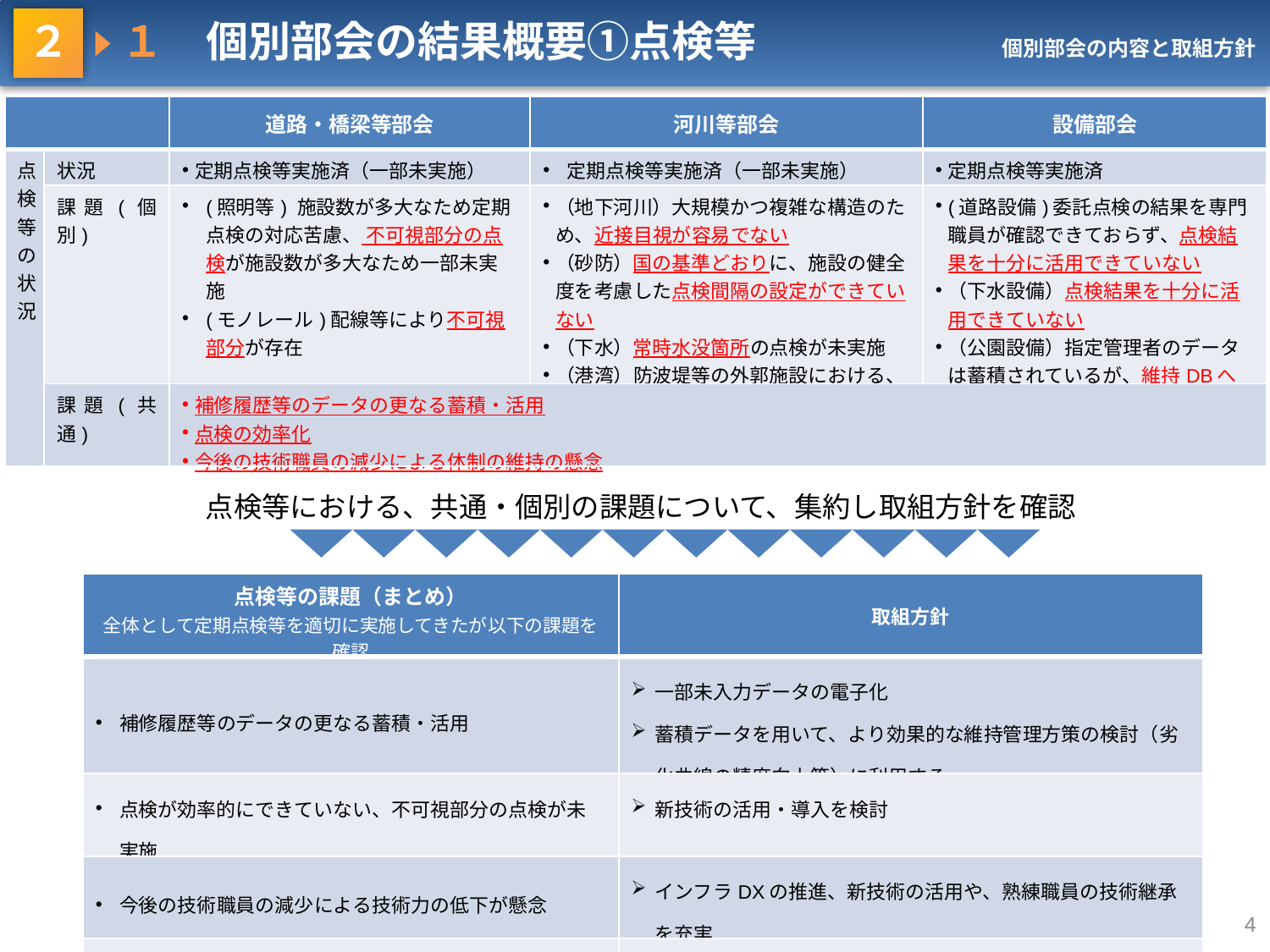

２ 　１　個別部会の結果概要①点検等
個別部会の内容と取組方針

|  |  | 道路・橋梁等部会 | 河川等部会 | 設備部会 |
| --- | --- | --- | --- | --- |
| 点検等の状況 | 状況 | 定期点検等実施済（一部未実施） | 定期点検等実施済（一部未実施） | 定期点検等実施済 |
|  | 課題(個別) | (照明等) 施設数が多大なため定期点検の対応苦慮、 不可視部分の点検が施設数が多大なため一部未実施 (モノレール)配線等により不可視部分が存在 | （地下河川）大規模かつ複雑な構造のため、近接目視が容易でない （砂防）国の基準どおりに、施設の健全度を考慮した点検間隔の設定ができていない （下水）常時水没箇所の点検が未実施 （港湾）防波堤等の外郭施設における、詳細点検の項目や位置付け | (道路設備)委託点検の結果を専門職員が確認できておらず、点検結果を十分に活用できていない （下水設備）点検結果を十分に活用できていない （公園設備）指定管理者のデータは蓄積されているが、維持DBへの登録が十分ではない |
|  | 課題(共通) | 補修履歴等のデータの更なる蓄積・活用 点検の効率化 今後の技術職員の減少による体制の維持の懸念 |  |  |
点検等における、共通・個別の課題について、集約し取組方針を確認

| 点検等の課題（まとめ） 全体として定期点検等を適切に実施してきたが以下の課題を確認 | 取組方針 |
| --- | --- |
| 補修履歴等のデータの更なる蓄積・活用 | 一部未入力データの電子化 蓄積データを用いて、より効果的な維持管理方策の検討（劣化曲線の精度向上等）に利用する。 |
| 点検が効率的にできていない、不可視部分の点検が未実施 | 新技術の活用・導入を検討 |
| 今後の技術職員の減少による技術力の低下が懸念 | インフラDXの推進、新技術の活用や、熟練職員の技術継承を充実 |
| 国の基準と合致していない | 現計画策定時以降に定められた、国の基準を踏まえて検討 |
4